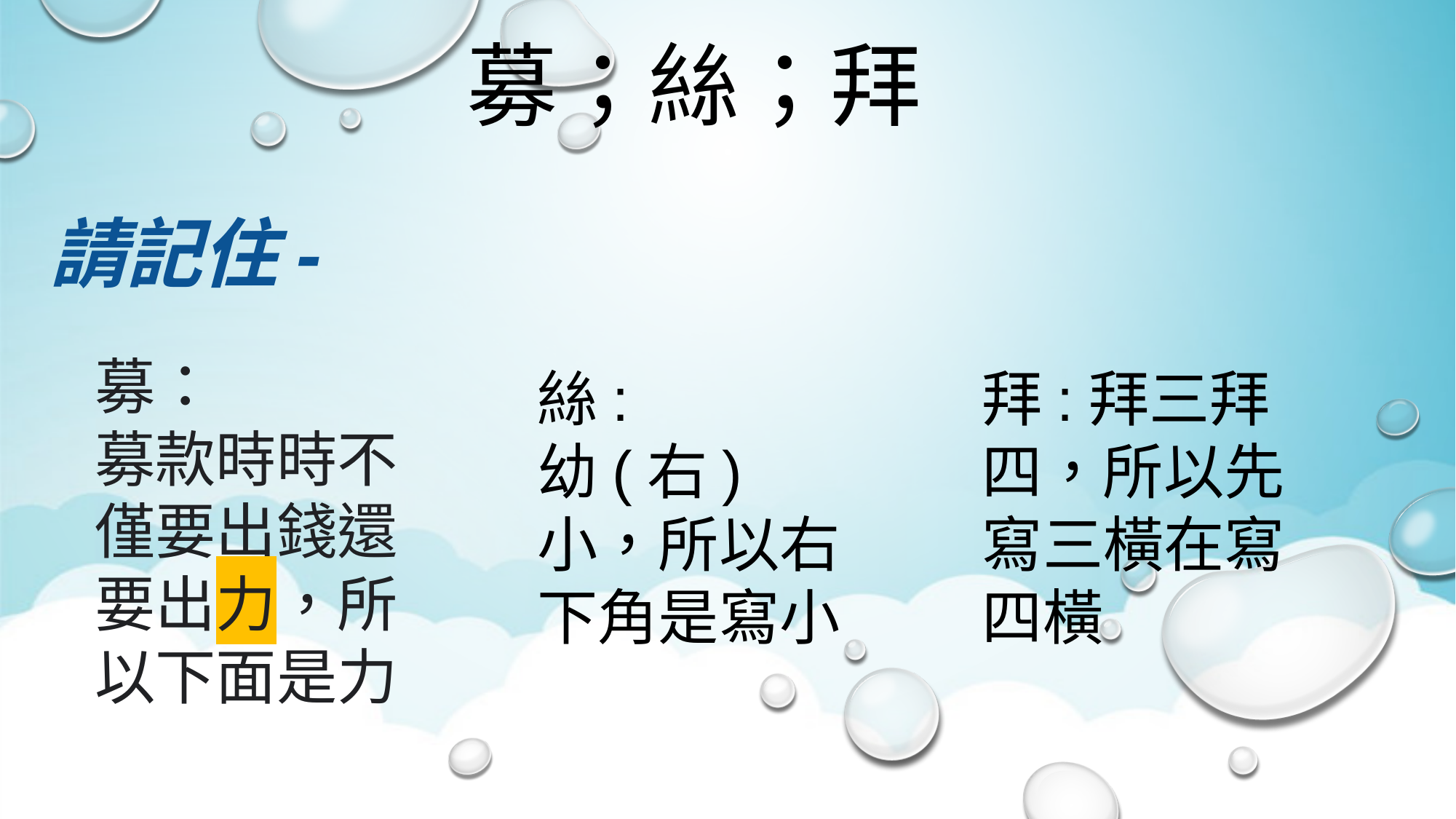

# 募；絲；拜
請記住-
募：
募款時時不僅要出錢還要出力，所以下面是力
絲:
幼(右)小，所以右下角是寫小
拜:拜三拜四，所以先寫三橫在寫四橫